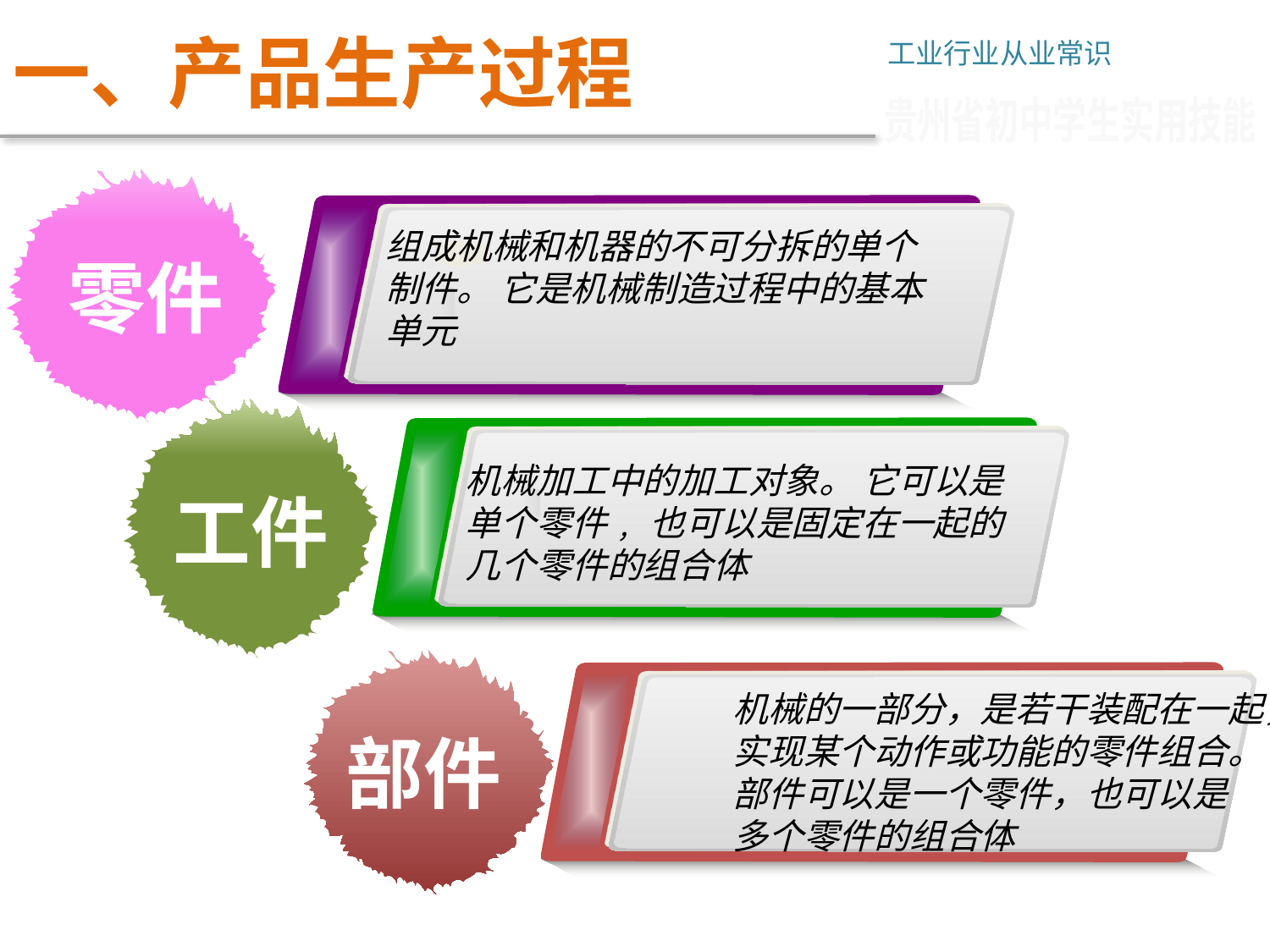

# 一、产品生产过程
工业行业从业常识
贵州省初中学生实用技能

零件

组成机械和机器的不可分拆的单个
制件。 它是机械制造过程中的基本
单元

工件

机械加工中的加工对象。 它可以是
单个零件﹐ 也可以是固定在一起的
几个零件的组合体

部件

机械的一部分，是若干装配在一起，
实现某个动作或功能的零件组合。
部件可以是一个零件，也可以是
多个零件的组合体